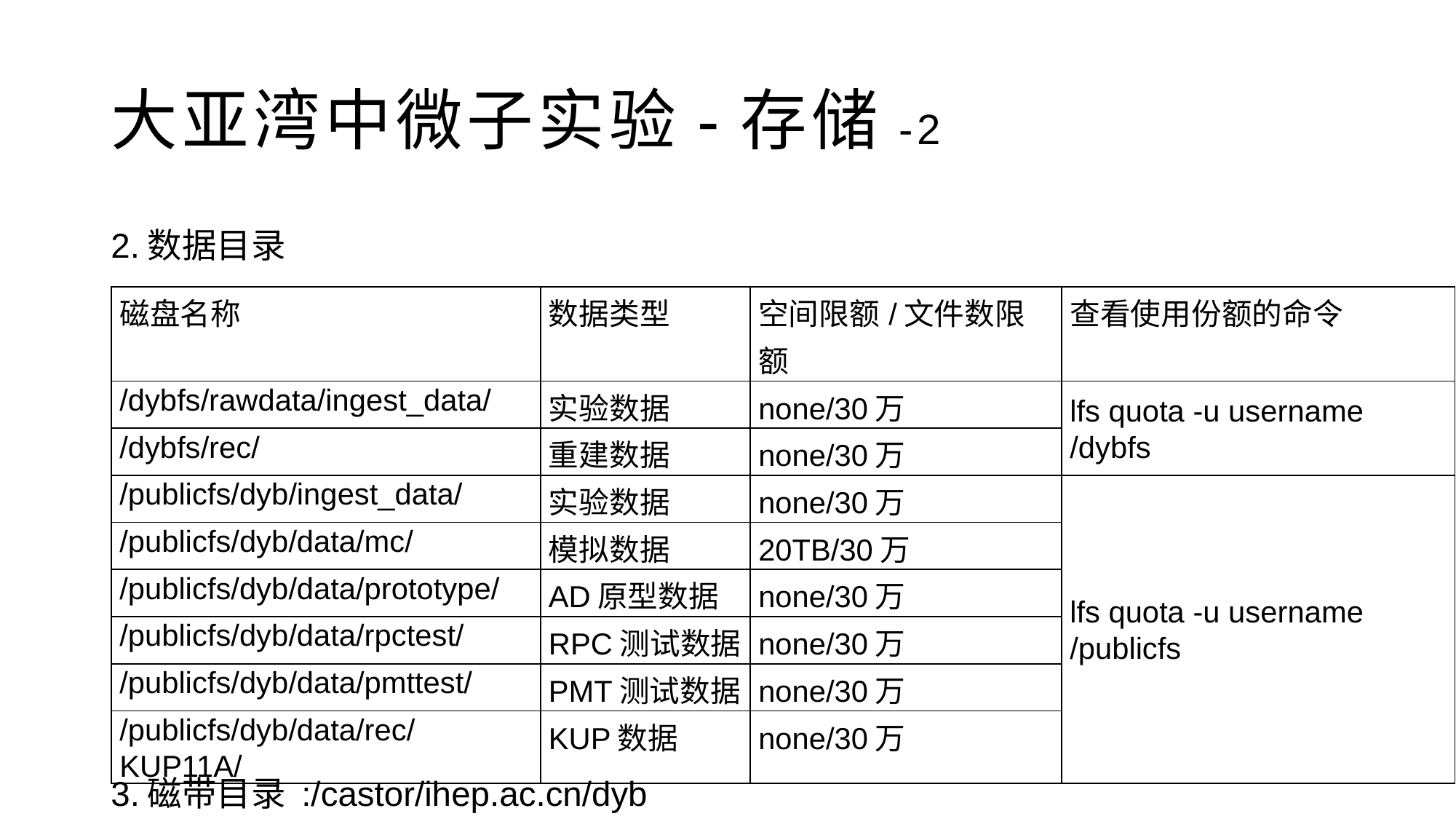

# 大亚湾中微子实验-存储-2
2.数据目录

3.磁带目录 :/castor/ihep.ac.cn/dyb
| 磁盘名称 | 数据类型 | 空间限额/文件数限额 | 查看使用份额的命令 |
| --- | --- | --- | --- |
| /dybfs/rawdata/ingest\_data/ | 实验数据 | none/30万 | lfs quota -u username /dybfs |
| /dybfs/rec/ | 重建数据 | none/30万 |  |
| /publicfs/dyb/ingest\_data/ | 实验数据 | none/30万 | lfs quota -u username /publicfs |
| /publicfs/dyb/data/mc/ | 模拟数据 | 20TB/30万 |  |
| /publicfs/dyb/data/prototype/ | AD原型数据 | none/30万 |  |
| /publicfs/dyb/data/rpctest/ | RPC测试数据 | none/30万 |  |
| /publicfs/dyb/data/pmttest/ | PMT测试数据 | none/30万 |  |
| /publicfs/dyb/data/rec/KUP11A/ | KUP数据 | none/30万 |  |